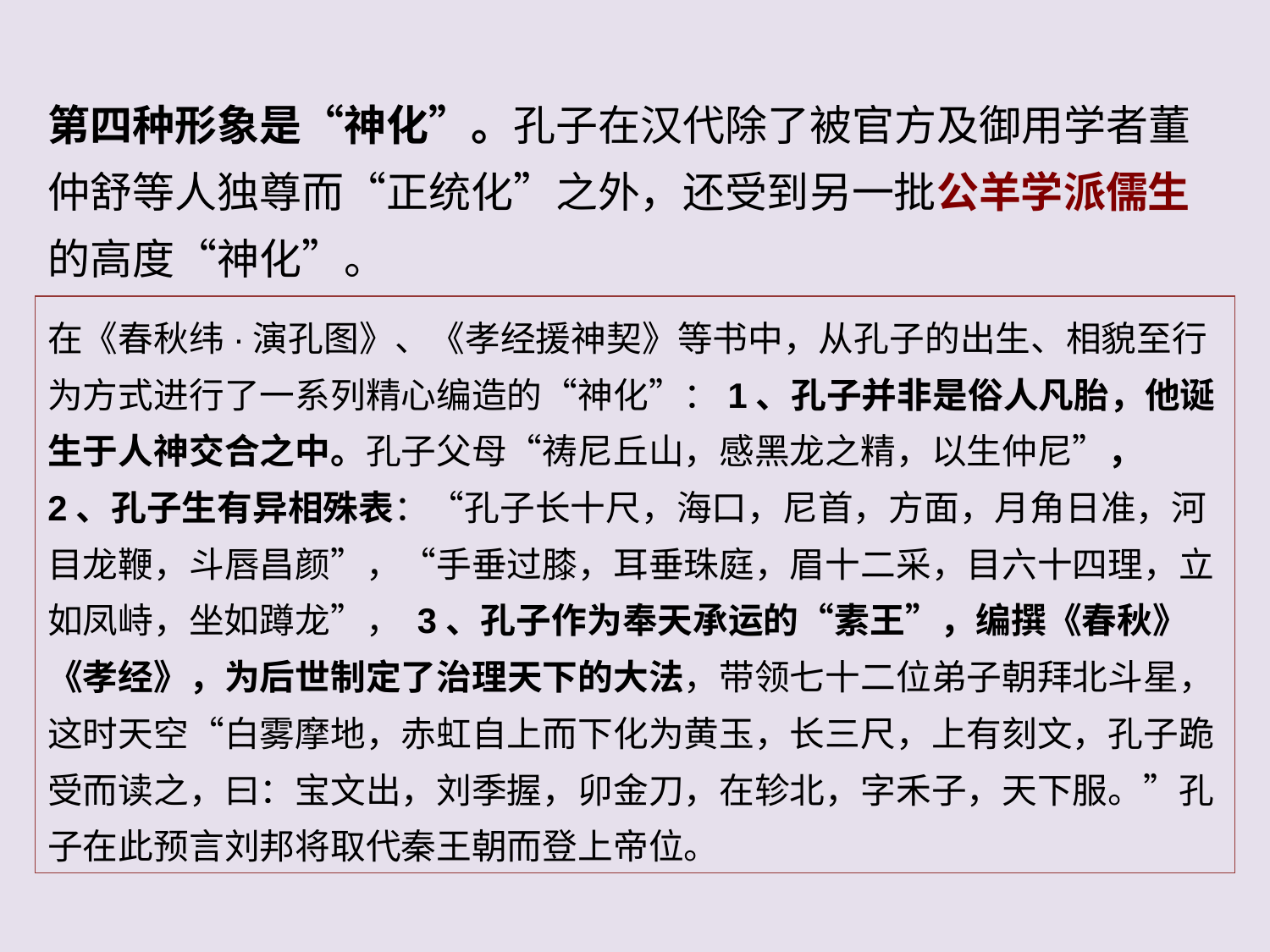

第四种形象是“神化”。孔子在汉代除了被官方及御用学者董仲舒等人独尊而“正统化”之外，还受到另一批公羊学派儒生的高度“神化”。
在《春秋纬·演孔图》、《孝经援神契》等书中，从孔子的出生、相貌至行为方式进行了一系列精心编造的“神化”：1、孔子并非是俗人凡胎，他诞生于人神交合之中。孔子父母“祷尼丘山，感黑龙之精，以生仲尼”， 2、孔子生有异相殊表：“孔子长十尺，海口，尼首，方面，月角日准，河目龙鞭，斗唇昌颜”，“手垂过膝，耳垂珠庭，眉十二采，目六十四理，立如凤峙，坐如蹲龙”， 3、孔子作为奉天承运的“素王”，编撰《春秋》《孝经》，为后世制定了治理天下的大法，带领七十二位弟子朝拜北斗星，这时天空“白雾摩地，赤虹自上而下化为黄玉，长三尺，上有刻文，孔子跪受而读之，曰：宝文出，刘季握，卯金刀，在轸北，字禾子，天下服。”孔子在此预言刘邦将取代秦王朝而登上帝位。